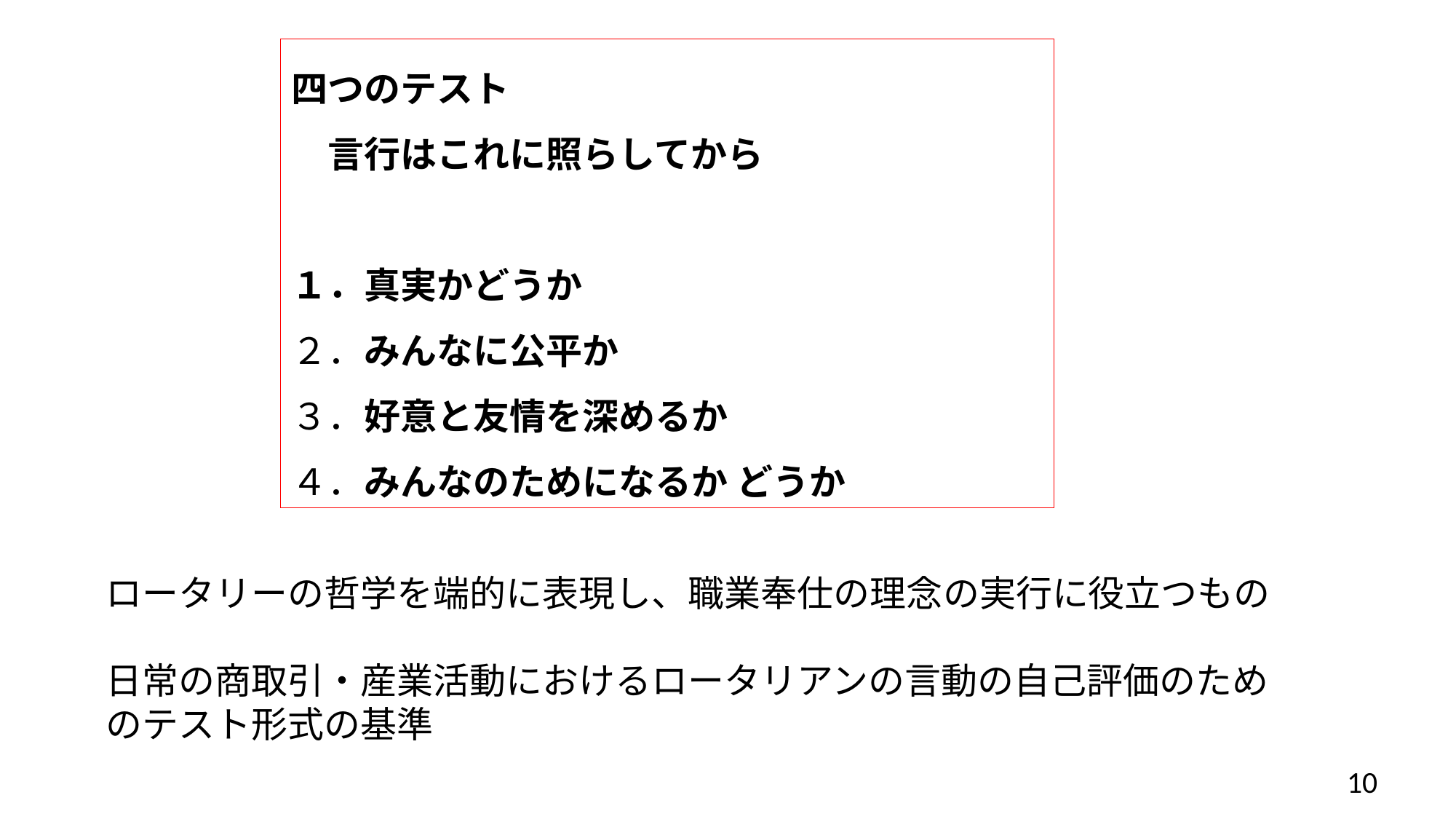

四つのテスト
　言行はこれに照らしてから

１．真実かどうか
２．みんなに公平か
３．好意と友情を深めるか
４．みんなのためになるか どうか

ロータリーの哲学を端的に表現し、職業奉仕の理念の実行に役立つもの

日常の商取引・産業活動におけるロータリアンの言動の自己評価のためのテスト形式の基準

10